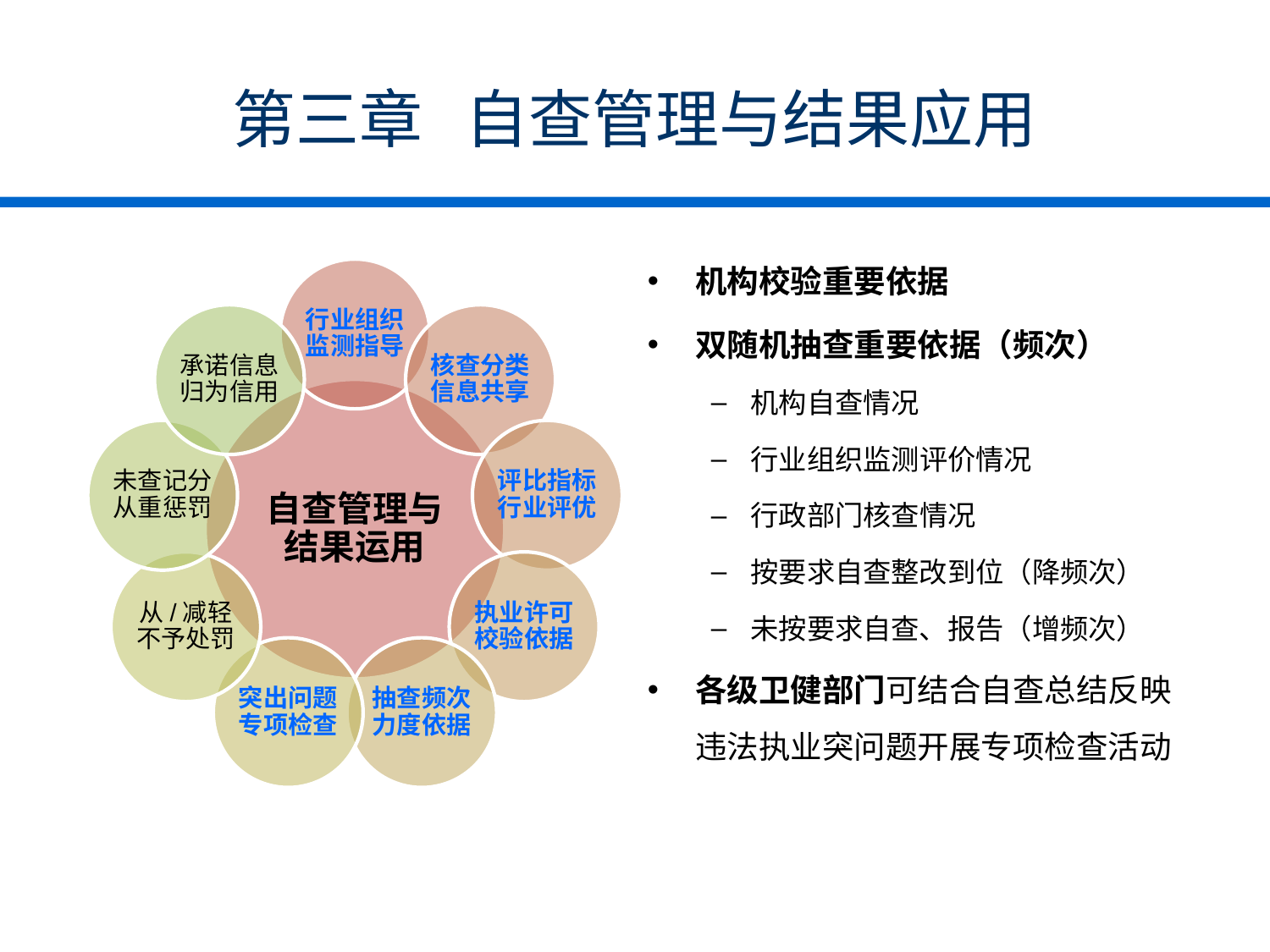

第三章   自查管理与结果应用

机构校验重要依据
双随机抽查重要依据（频次）
机构自查情况
行业组织监测评价情况
行政部门核查情况
按要求自查整改到位（降频次）
未按要求自查、报告（增频次）
各级卫健部门可结合自查总结反映违法执业突问题开展专项检查活动
自查管理与结果运用
行业组织监测指导
核查分类信息共享
评比指标行业评优
执业许可校验依据
抽查频次力度依据
突出问题专项检查
从/减轻不予处罚
未查记分从重惩罚
承诺信息归为信用